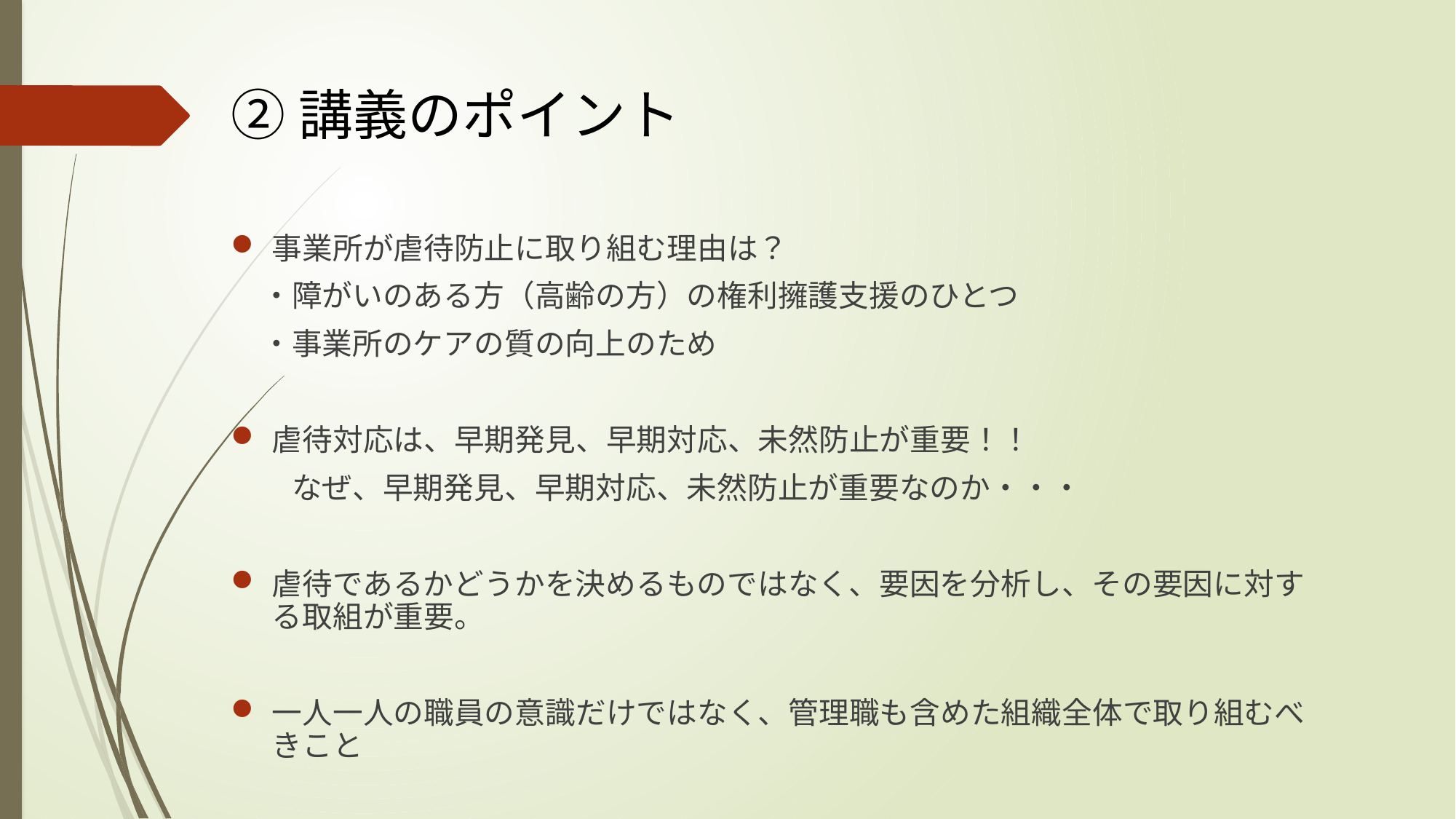

# ②講義のポイント
事業所が虐待防止に取り組む理由は？
　・障がいのある方（高齢の方）の権利擁護支援のひとつ
　・事業所のケアの質の向上のため

虐待対応は、早期発見、早期対応、未然防止が重要！！
　　なぜ、早期発見、早期対応、未然防止が重要なのか・・・

虐待であるかどうかを決めるものではなく、要因を分析し、その要因に対する取組が重要。

一人一人の職員の意識だけではなく、管理職も含めた組織全体で取り組むべきこと